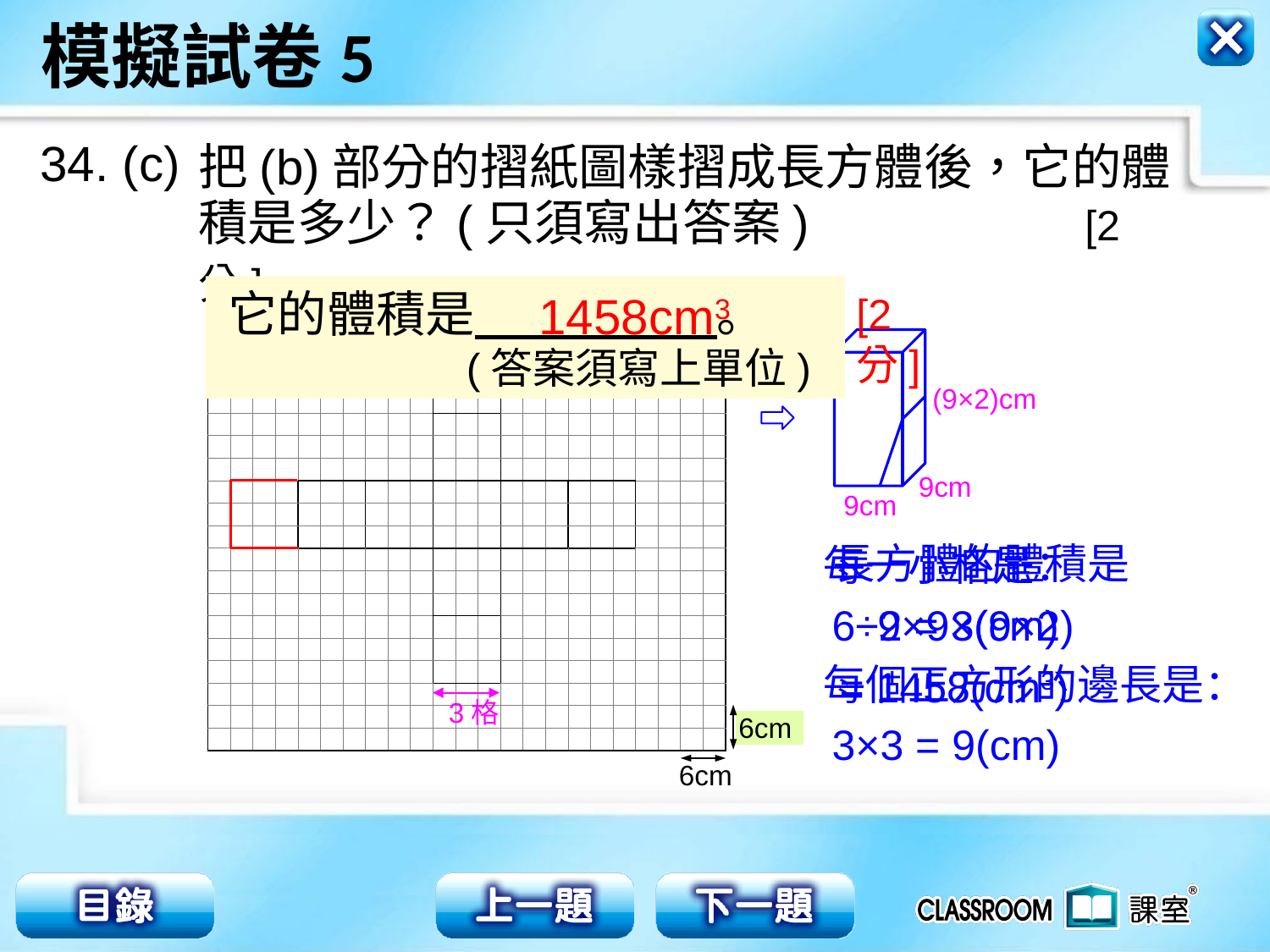

34. (c)
把(b)部分的摺紙圖樣摺成長方體後，它的體積是多少？(只須寫出答案)                    [2分]
 它的體積是                      。
                      (答案須寫上單位)
|  |  |  |  |  |  |  |  |  |  |  |  |  |  |  |  |  |  |  |  |  |  |  |
| --- | --- | --- | --- | --- | --- | --- | --- | --- | --- | --- | --- | --- | --- | --- | --- | --- | --- | --- | --- | --- | --- | --- |
|  |  |  |  |  |  |  |  |  |  |  |  |  |  |  |  |  |  |  |  |  |  |  |
|  |  |  |  |  |  |  |  |  |  |  |  |  |  |  |  |  |  |  |  |  |  |  |
|  |  |  |  |  |  |  |  |  |  |  |  |  |  |  |  |  |  |  |  |  |  |  |
|  |  |  |  |  |  |  |  |  |  |  |  |  |  |  |  |  |  |  |  |  |  |  |
|  |  |  |  |  |  |  |  |  |  |  |  |  |  |  |  |  |  |  |  |  |  |  |
|  |  |  |  |  |  |  |  |  |  |  |  |  |  |  |  |  |  |  |  |  |  |  |
|  |  |  |  |  |  |  |  |  |  |  |  |  |  |  |  |  |  |  |  |  |  |  |
|  |  |  |  |  |  |  |  |  |  |  |  |  |  |  |  |  |  |  |  |  |  |  |
|  |  |  |  |  |  |  |  |  |  |  |  |  |  |  |  |  |  |  |  |  |  |  |
|  |  |  |  |  |  |  |  |  |  |  |  |  |  |  |  |  |  |  |  |  |  |  |
|  |  |  |  |  |  |  |  |  |  |  |  |  |  |  |  |  |  |  |  |  |  |  |
|  |  |  |  |  |  |  |  |  |  |  |  |  |  |  |  |  |  |  |  |  |  |  |
|  |  |  |  |  |  |  |  |  |  |  |  |  |  |  |  |  |  |  |  |  |  |  |
|  |  |  |  |  |  |  |  |  |  |  |  |  |  |  |  |  |  |  |  |  |  |  |
|  |  |  |  |  |  |  |  |  |  |  |  |  |  |  |  |  |  |  |  |  |  |  |
|  |  |  |  |  |  |  |  |  |  |  |  |  |  |  |  |  |  |  |  |  |  |  |
|  |  |  |  |  |  |  |  |  |  |  |  |  |  |  |  |  |  |  |  |  |  |  |
|  |  |  |  |  |  |  |  |  |  |  |  |  |  |  |  |  |  |  |  |  |  |  |
|  |  |  |  |  |  |  |  |  |  |  |  |  |  |  |  |  |  |  |  |  |  |  |
|  |  |  |  |  |  |  |  |  |  |  |  |  |  |  |  |  |  |  |  |  |  |  |
1458cm3
[2分]

(9×2)cm

9cm

9cm
長方體的體積是
每一小格是：
6÷2 = 3(cm)
9×9×(9×2)
每個正方形的邊長是：
= 1458(cm3)
3格
6cm

3×3 = 9(cm)
6cm